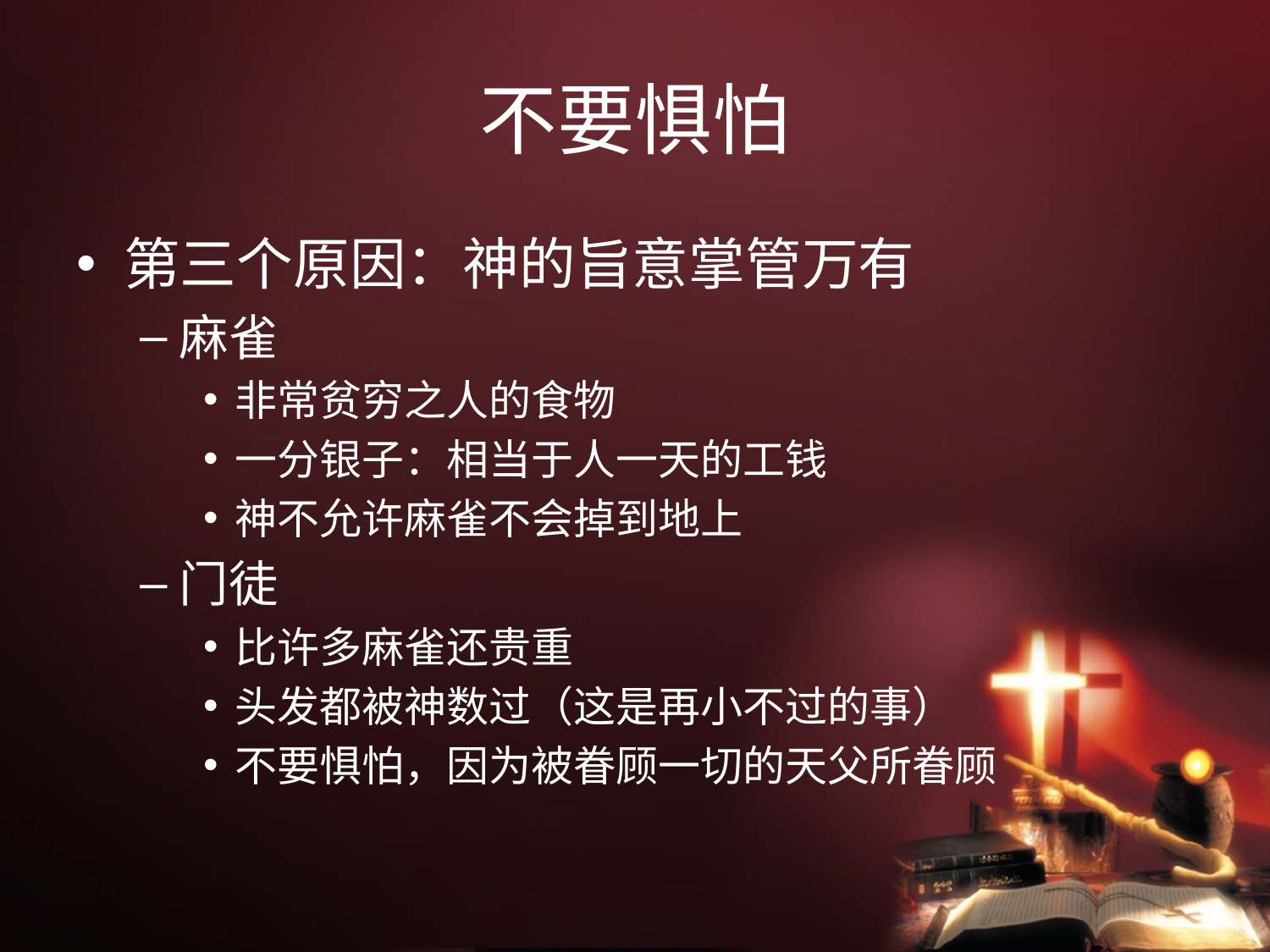

# 不要惧怕
第三个原因：神的旨意掌管万有
麻雀
非常贫穷之人的食物
一分银子：相当于人一天的工钱
神不允许麻雀不会掉到地上
门徒
比许多麻雀还贵重
头发都被神数过（这是再小不过的事）
不要惧怕，因为被眷顾一切的天父所眷顾